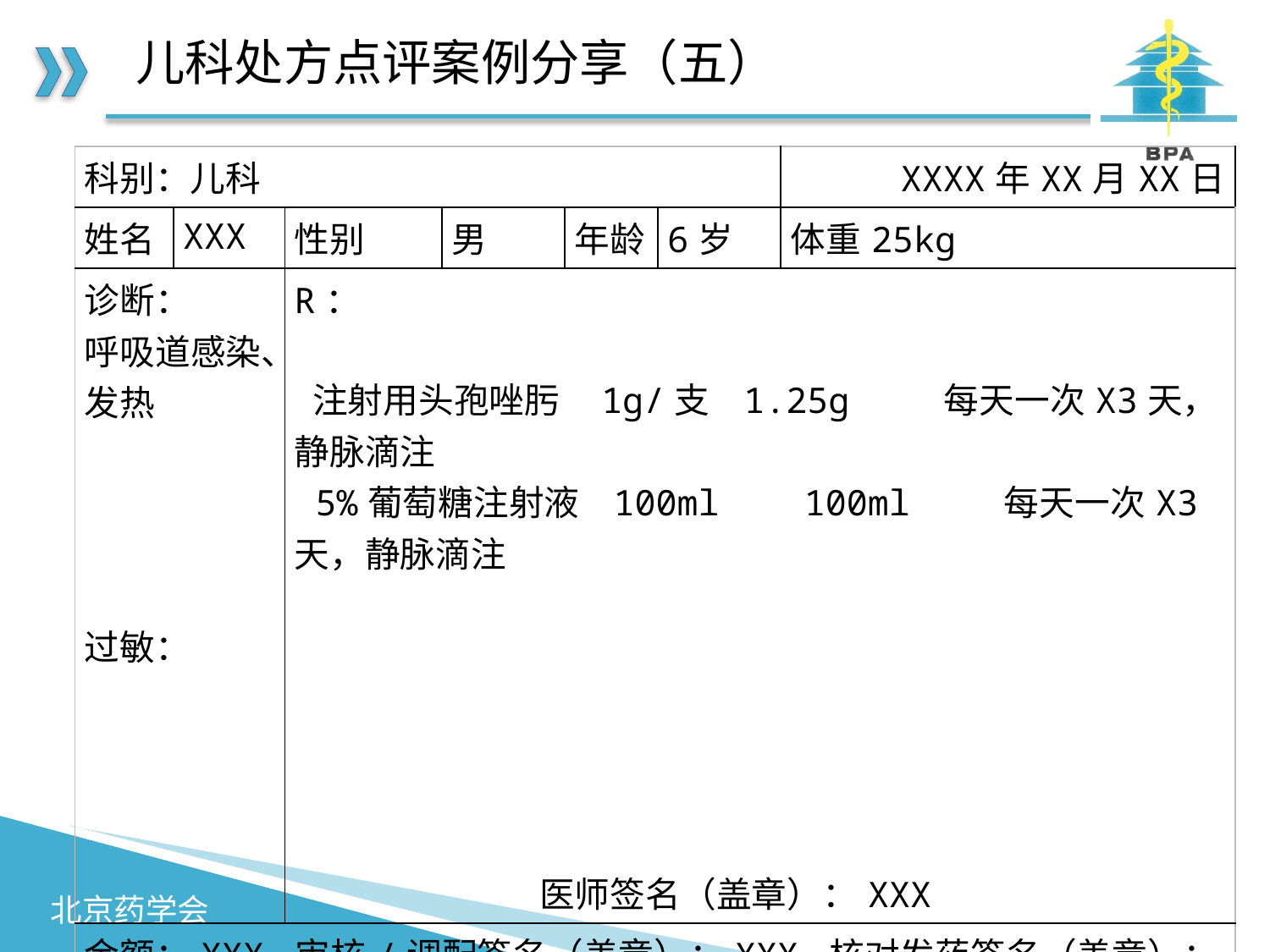

儿科处方点评案例分享（五）
| 科别：儿科 |  |  |  |  |  | XXXX年XX月XX日 |
| --- | --- | --- | --- | --- | --- | --- |
| 姓名 | XXX | 性别 | 男 | 年龄 | 6岁 | 体重25kg |
| 诊断： 呼吸道感染、发热 过敏： |  | R： 注射用头孢唑肟 1g/支 1.25g 每天一次X3天，静脉滴注 5%葡萄糖注射液 100ml 100ml 每天一次X3天，静脉滴注 医师签名（盖章）：XXX |  |  |  |  |
| 金额：XXX 审核/调配签名（盖章）：XXX 核对发药签名（盖章）：XXX |  |  |  |  |  |  |